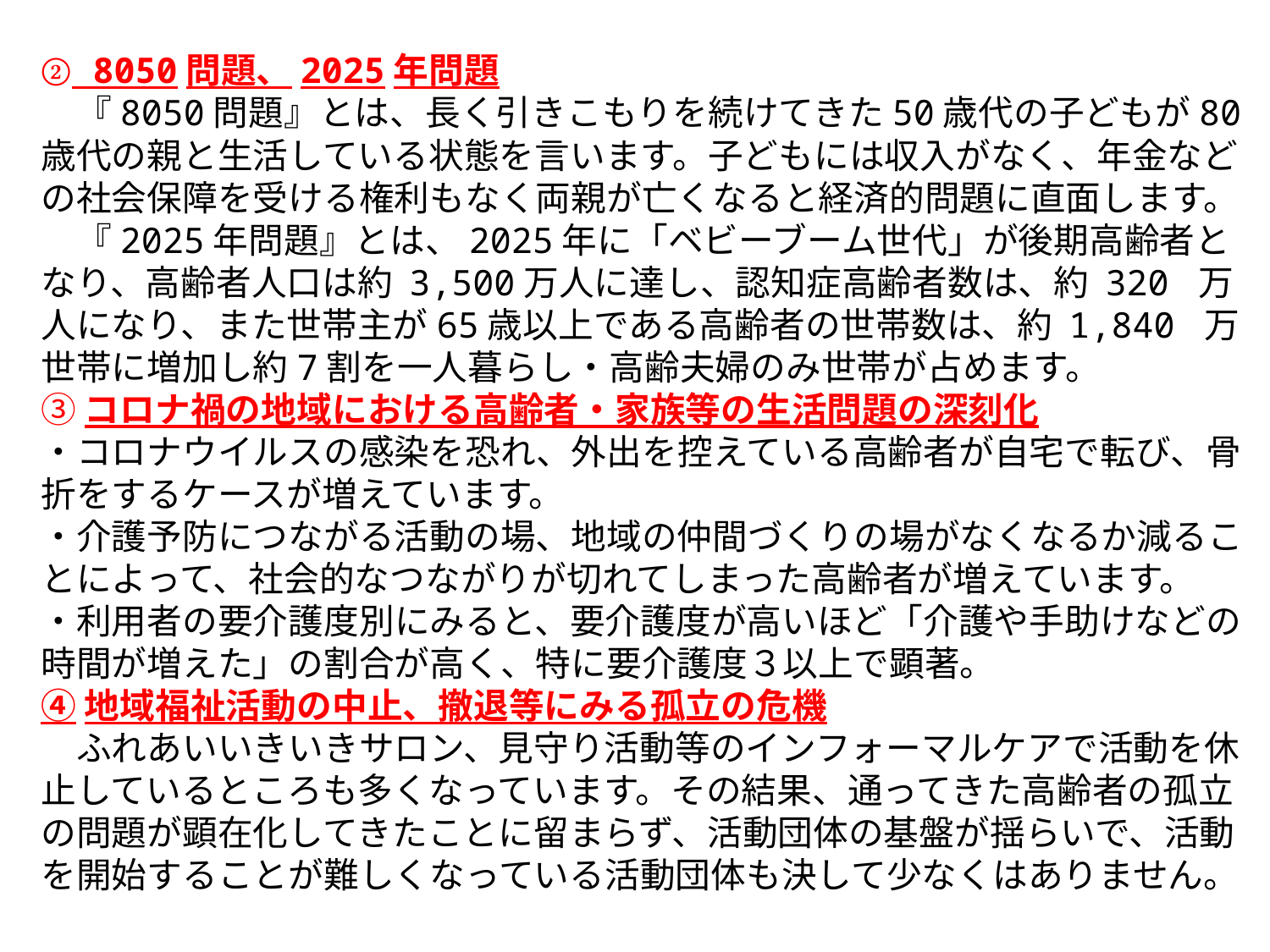

② 8050問題、2025年問題
　『8050問題』とは、長く引きこもりを続けてきた50歳代の子どもが80歳代の親と生活している状態を言います。子どもには収入がなく、年金などの社会保障を受ける権利もなく両親が亡くなると経済的問題に直面します。
　『2025年問題』とは、2025年に「ベビーブーム世代」が後期高齢者となり、高齢者人口は約 3,500万人に達し、認知症高齢者数は、約 320 万人になり、また世帯主が65歳以上である高齢者の世帯数は、約 1,840 万世帯に増加し約7割を一人暮らし・高齢夫婦のみ世帯が占めます。
③コロナ禍の地域における高齢者・家族等の生活問題の深刻化
・コロナウイルスの感染を恐れ、外出を控えている高齢者が自宅で転び、骨折をするケースが増えています。
・介護予防につながる活動の場、地域の仲間づくりの場がなくなるか減ることによって、社会的なつながりが切れてしまった高齢者が増えています。
・利用者の要介護度別にみると、要介護度が高いほど「介護や手助けなどの時間が増えた」の割合が高く、特に要介護度３以上で顕著。
④地域福祉活動の中止、撤退等にみる孤立の危機
　ふれあいいきいきサロン、見守り活動等のインフォーマルケアで活動を休止しているところも多くなっています。その結果、通ってきた高齢者の孤立の問題が顕在化してきたことに留まらず、活動団体の基盤が揺らいで、活動を開始することが難しくなっている活動団体も決して少なくはありません。